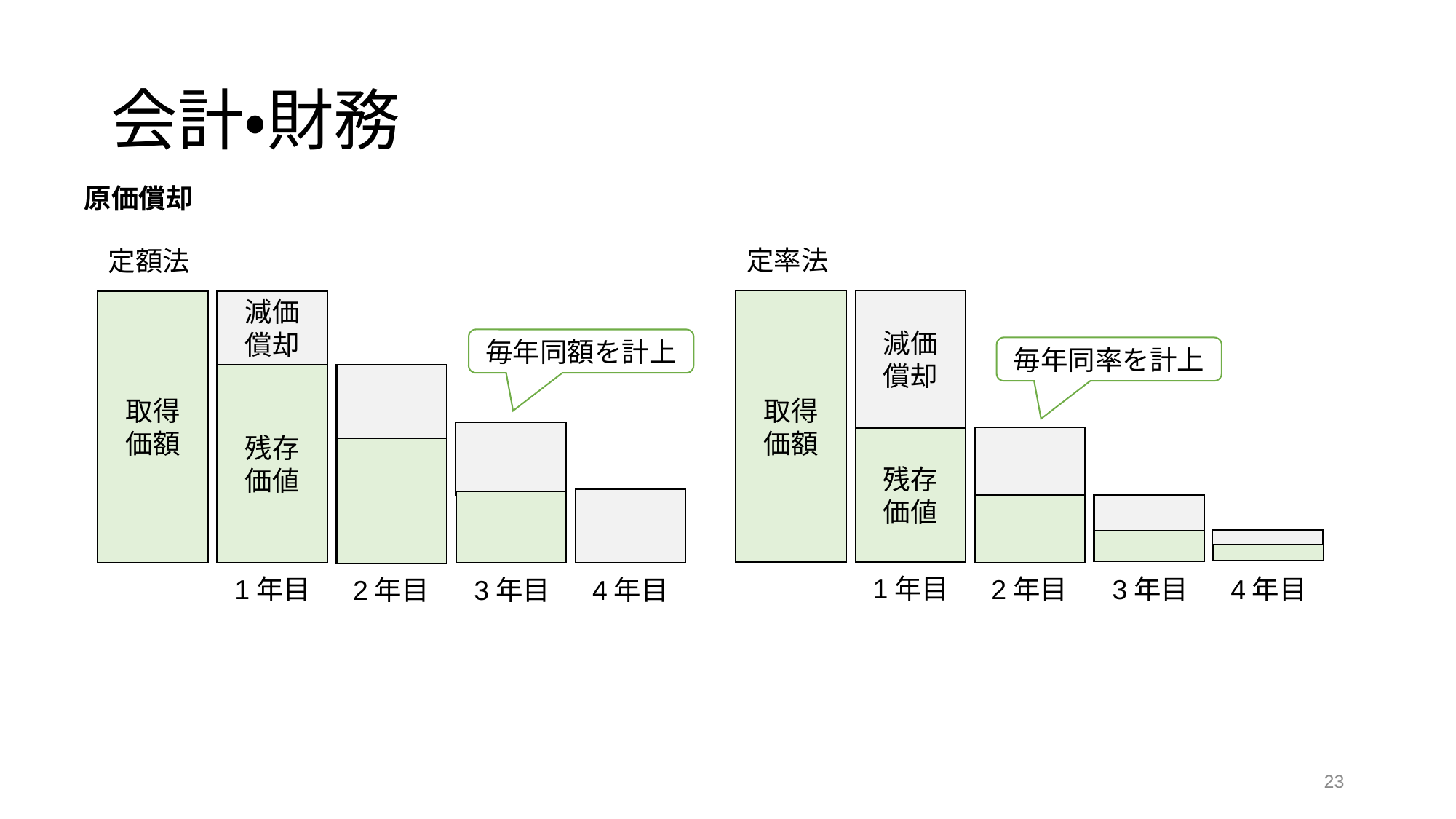

# 会計・財務
原価償却
定率法
減価
償却
取得
価額

残存
価値

1年目
2年目
3年目
4年目
毎年同率を計上

定額法
減価
償却
取得
価額
残存
価値

1年目
2年目
3年目
4年目
毎年同額を計上
23